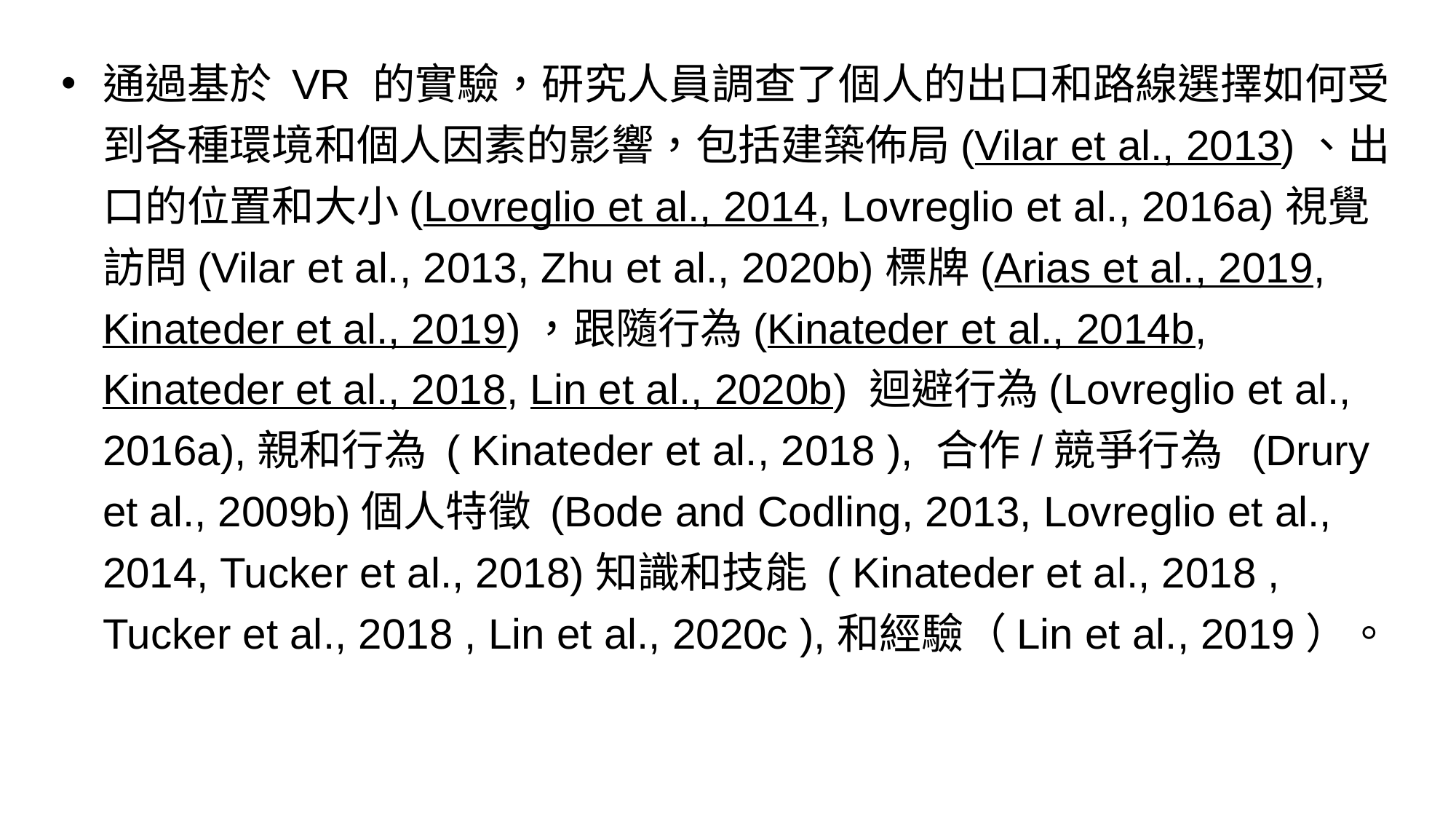

通過基於 VR 的實驗，研究人員調查了個人的出口和路線選擇如何受到各種環境和個人因素的影響，包括建築佈局(Vilar et al., 2013)、出口的位置和大小(Lovreglio et al., 2014, Lovreglio et al., 2016a)視覺訪問(Vilar et al., 2013, Zhu et al., 2020b)標牌(Arias et al., 2019, Kinateder et al., 2019)，跟隨行為(Kinateder et al., 2014b, Kinateder et al., 2018, Lin et al., 2020b) 迴避行為(Lovreglio et al., 2016a),親和行為 ( Kinateder et al., 2018 ), 合作/競爭行為  (Drury et al., 2009b)個人特徵 (Bode and Codling, 2013, Lovreglio et al., 2014, Tucker et al., 2018)知識和技能 ( Kinateder et al., 2018 , Tucker et al., 2018 , Lin et al., 2020c ),和經驗（Lin et al., 2019）。